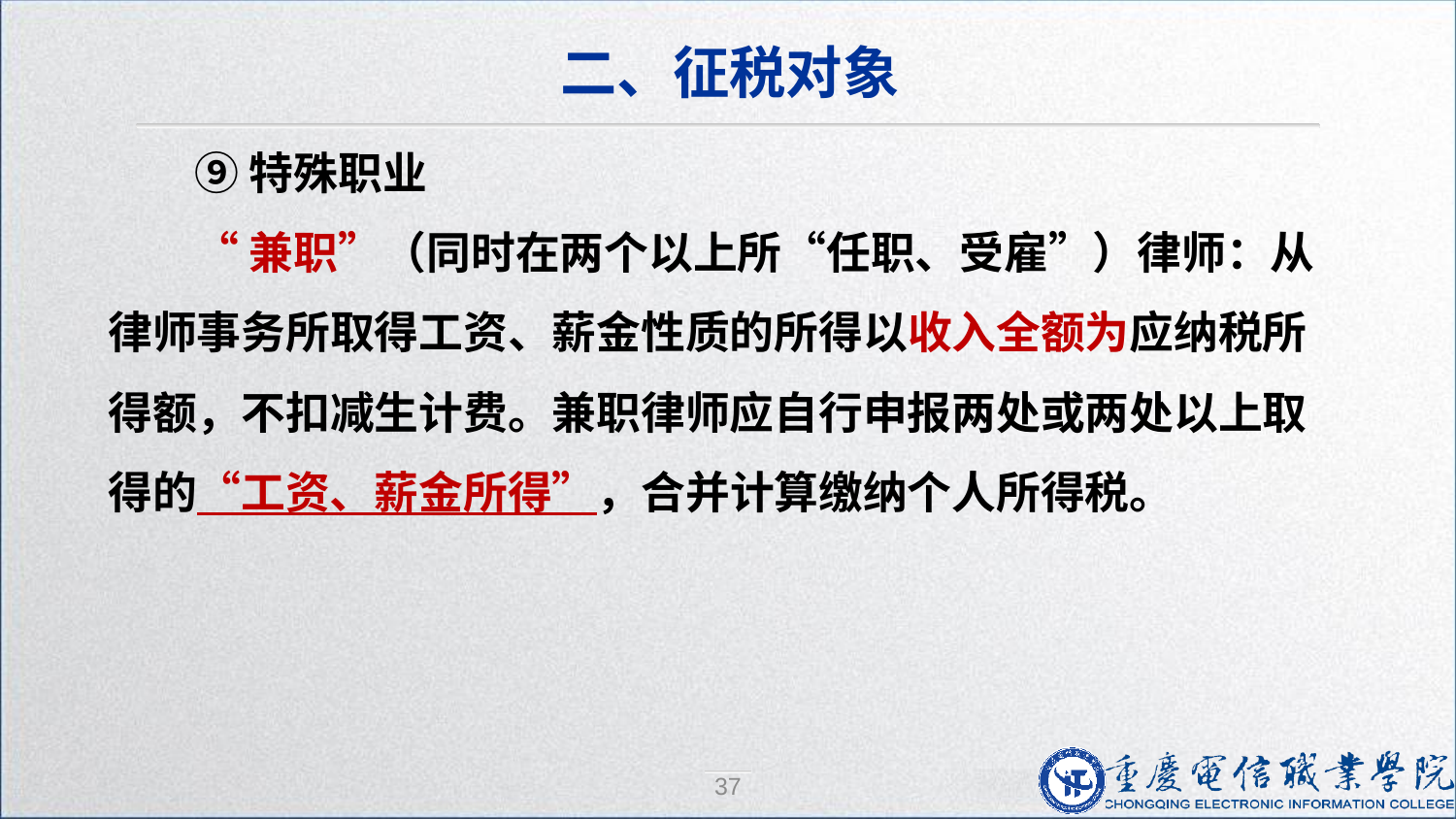

二、征税对象
⑨特殊职业
“兼职”（同时在两个以上所“任职、受雇”）律师：从律师事务所取得工资、薪金性质的所得以收入全额为应纳税所得额，不扣减生计费。兼职律师应自行申报两处或两处以上取得的“工资、薪金所得”，合并计算缴纳个人所得税。
37